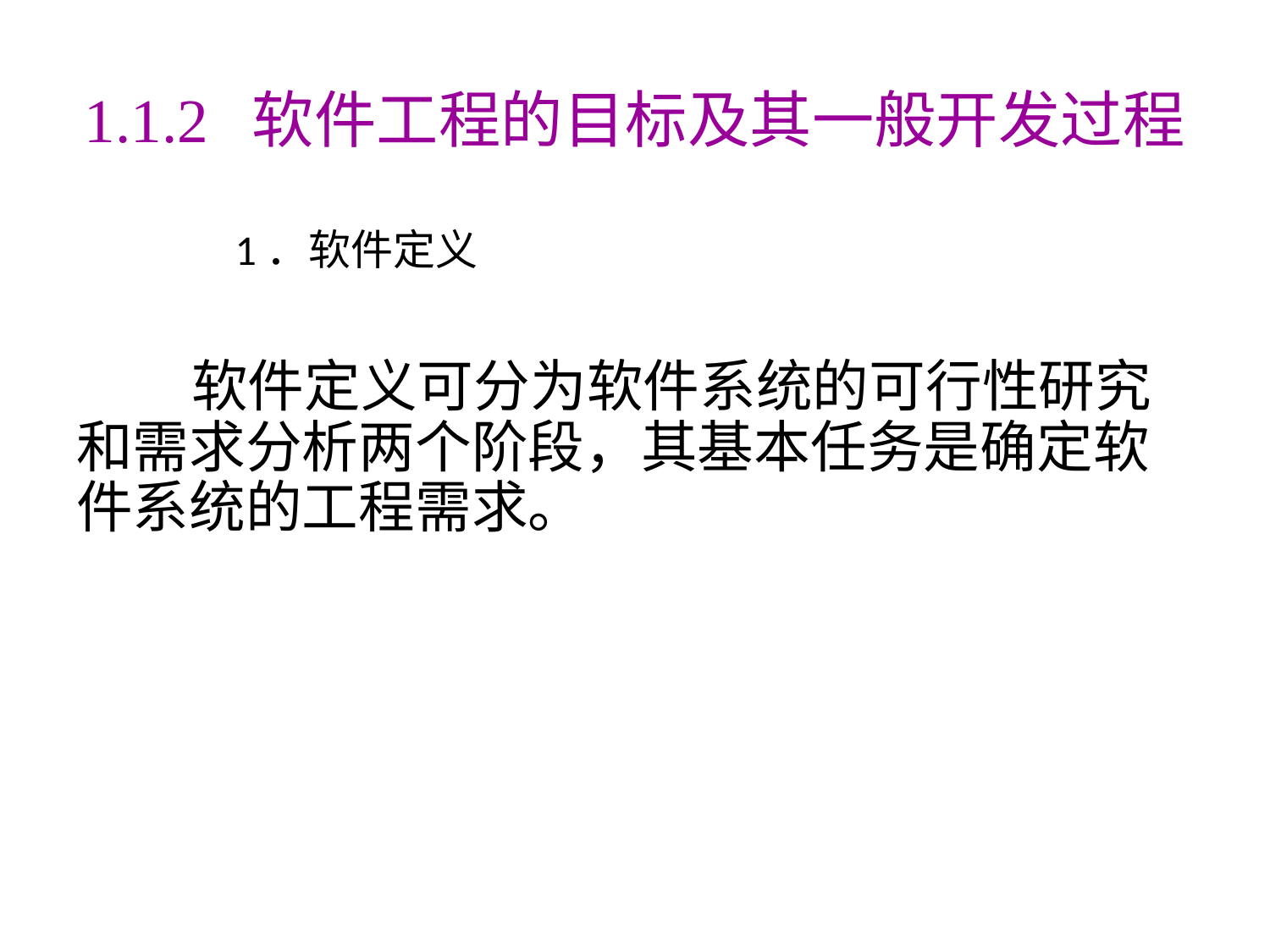

# 1.1.2  软件工程的目标及其一般开发过程
1．软件定义

        软件定义可分为软件系统的可行性研究和需求分析两个阶段，其基本任务是确定软件系统的工程需求。